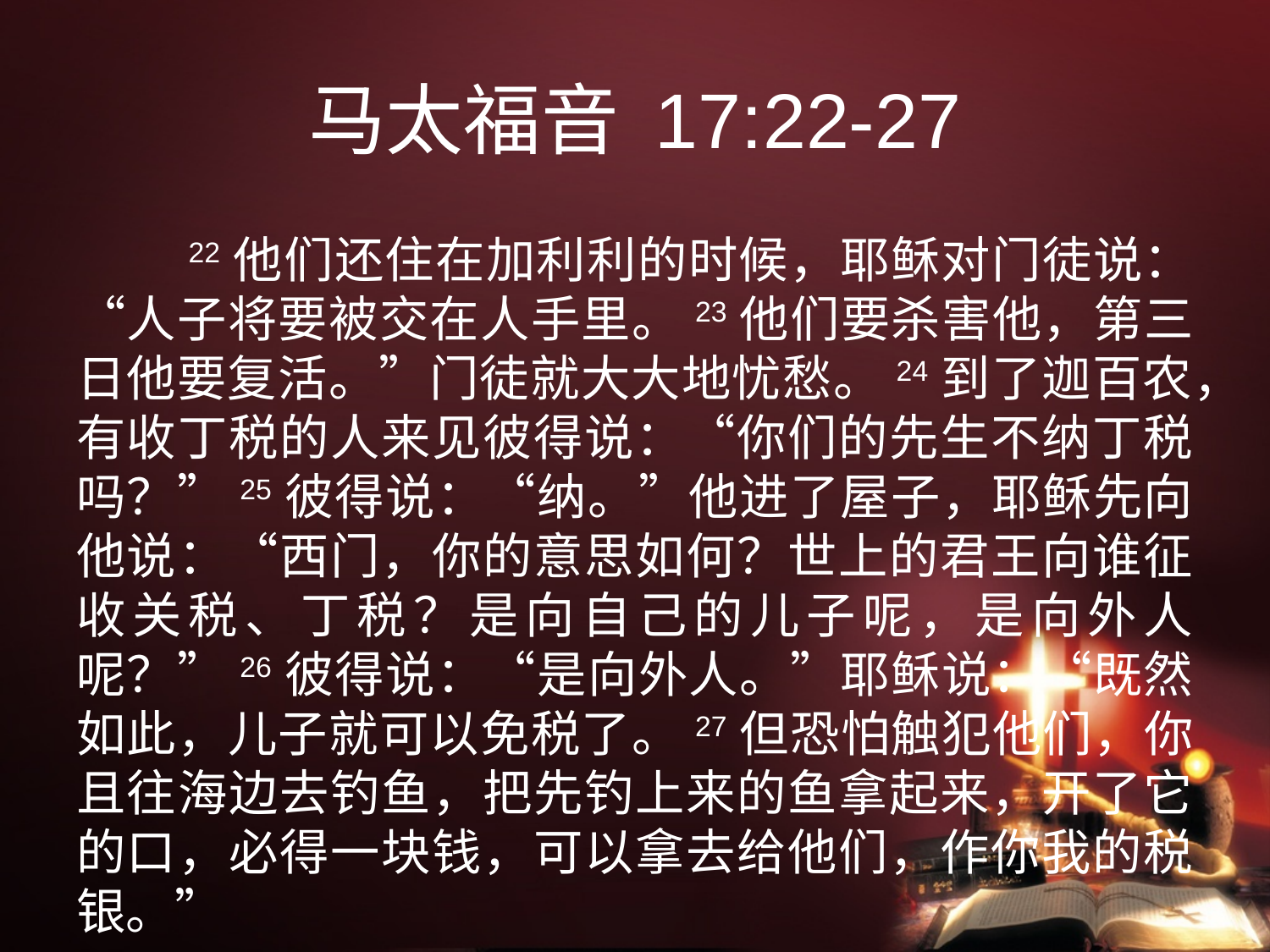

# 马太福音 17:22-27
            22他们还住在加利利的时候，耶稣对门徒说：“人子将要被交在人手里。23他们要杀害他，第三日他要复活。”门徒就大大地忧愁。24到了迦百农，有收丁税的人来见彼得说：“你们的先生不纳丁税吗？”25彼得说：“纳。”他进了屋子，耶稣先向他说：“西门，你的意思如何？世上的君王向谁征收关税、丁税？是向自己的儿子呢，是向外人呢？”26彼得说：“是向外人。”耶稣说：“既然如此，儿子就可以免税了。27但恐怕触犯他们，你且往海边去钓鱼，把先钓上来的鱼拿起来，开了它的口，必得一块钱，可以拿去给他们，作你我的税银。”